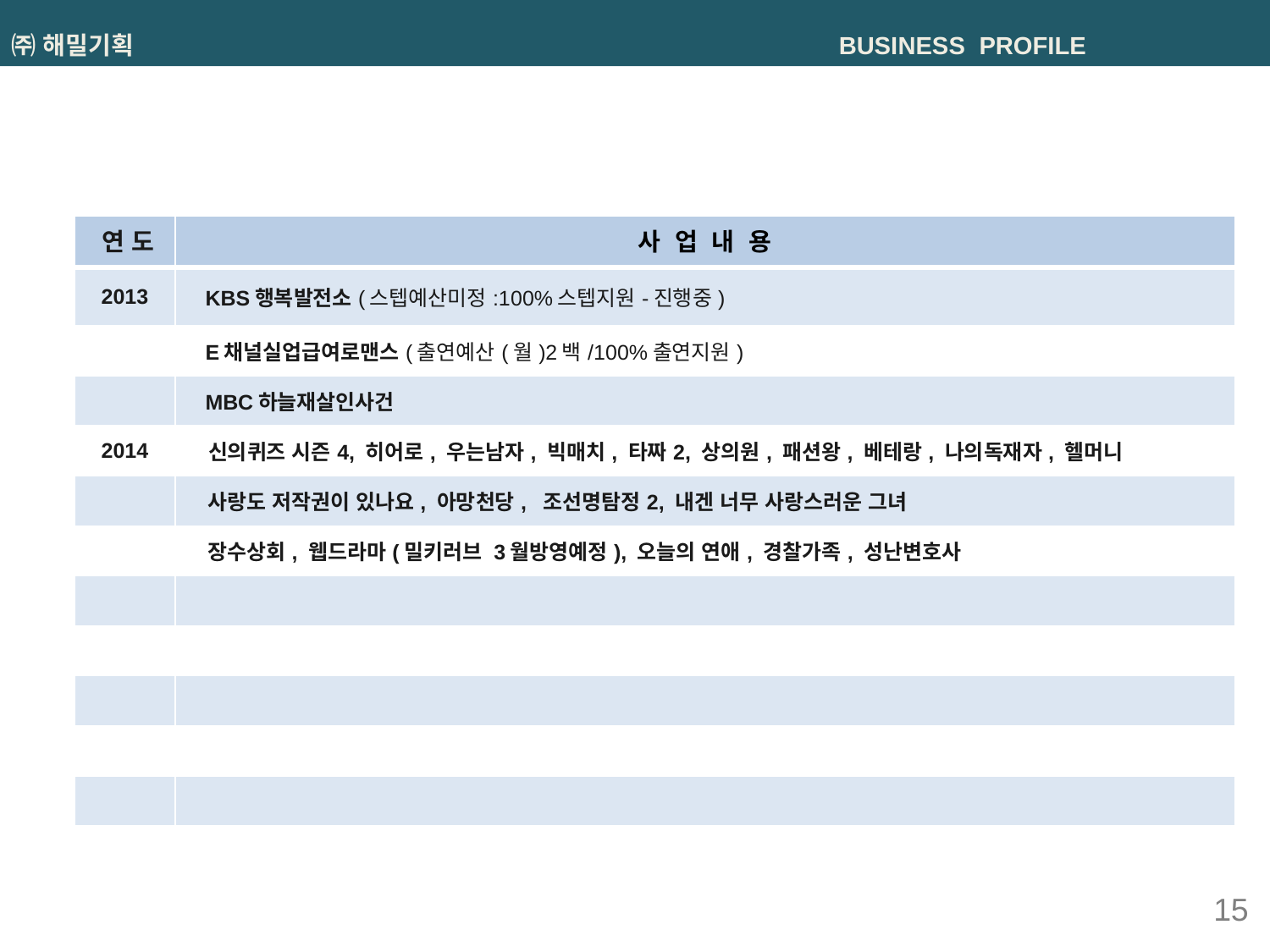

# ㈜ 해밀기획                                                                                                    BUSINESS  PROFILE
| 연 도 | 사 업 내 용 |
| --- | --- |
| 2013 | KBS행복발전소(스텝예산미정:100%스텝지원-진행중) |
|  | E채널실업급여로맨스(출연예산(월)2백/100%출연지원) |
|  | MBC하늘재살인사건 |
| 2014 | 신의퀴즈 시즌4, 히어로, 우는남자, 빅매치, 타짜2, 상의원, 패션왕, 베테랑, 나의독재자, 헬머니 |
|  | 사랑도 저작권이 있나요, 아망천당, 조선명탐정2, 내겐 너무 사랑스러운 그녀 |
|  | 장수상회, 웹드라마(밀키러브 3월방영예정), 오늘의 연애, 경찰가족, 성난변호사 |
|  |  |
|  |  |
|  |  |
|  |  |
|  |  |
Great Company
HAEMIL ENT .ltd
15